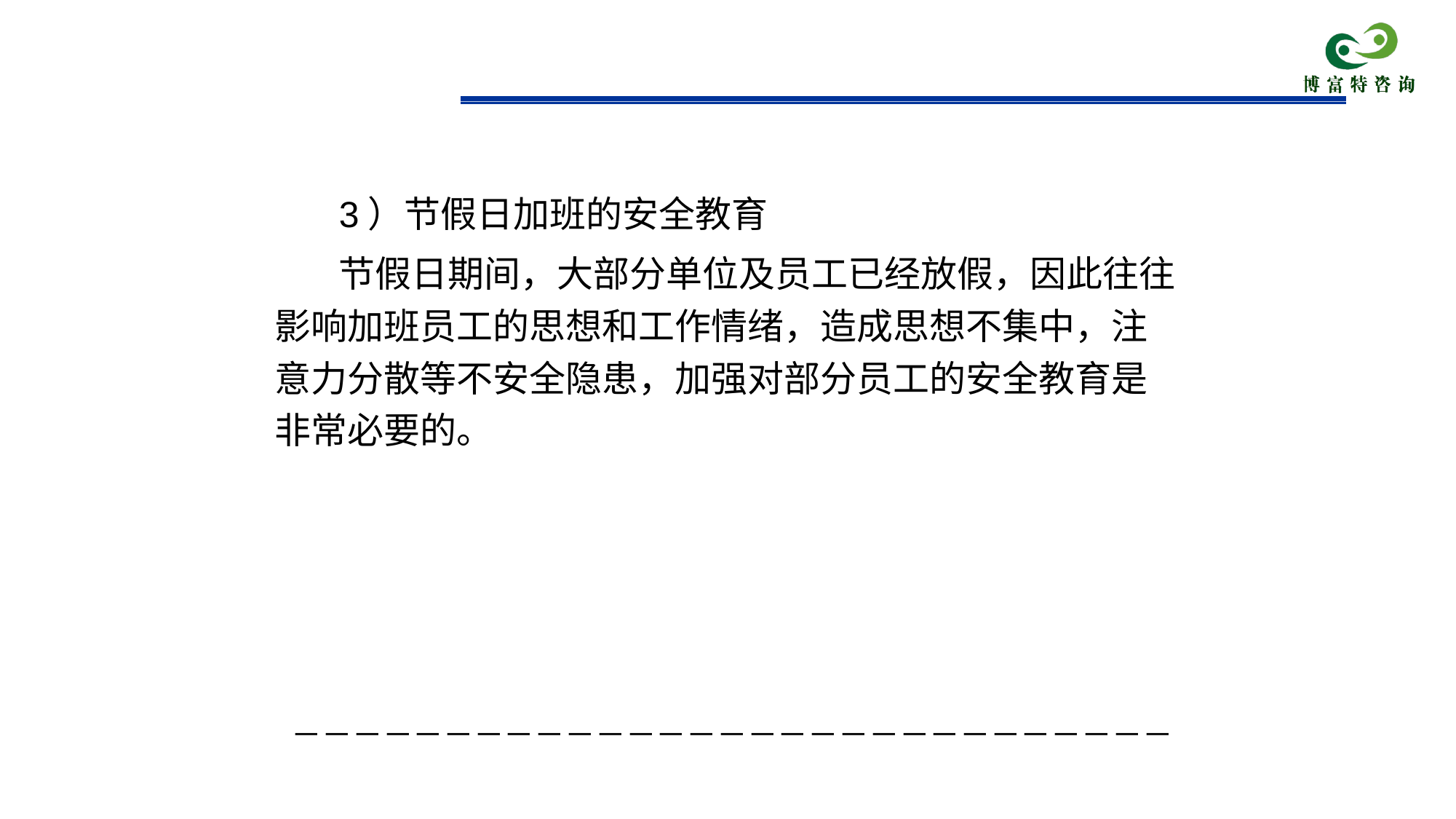

# 3）节假日加班的安全教育
节假日期间，大部分单位及员工已经放假，因此往往影响加班员工的思想和工作情绪，造成思想不集中，注意力分散等不安全隐患，加强对部分员工的安全教育是非常必要的。
－－－－－－－－－－－－－－－－－－－－－－－－－－－－－